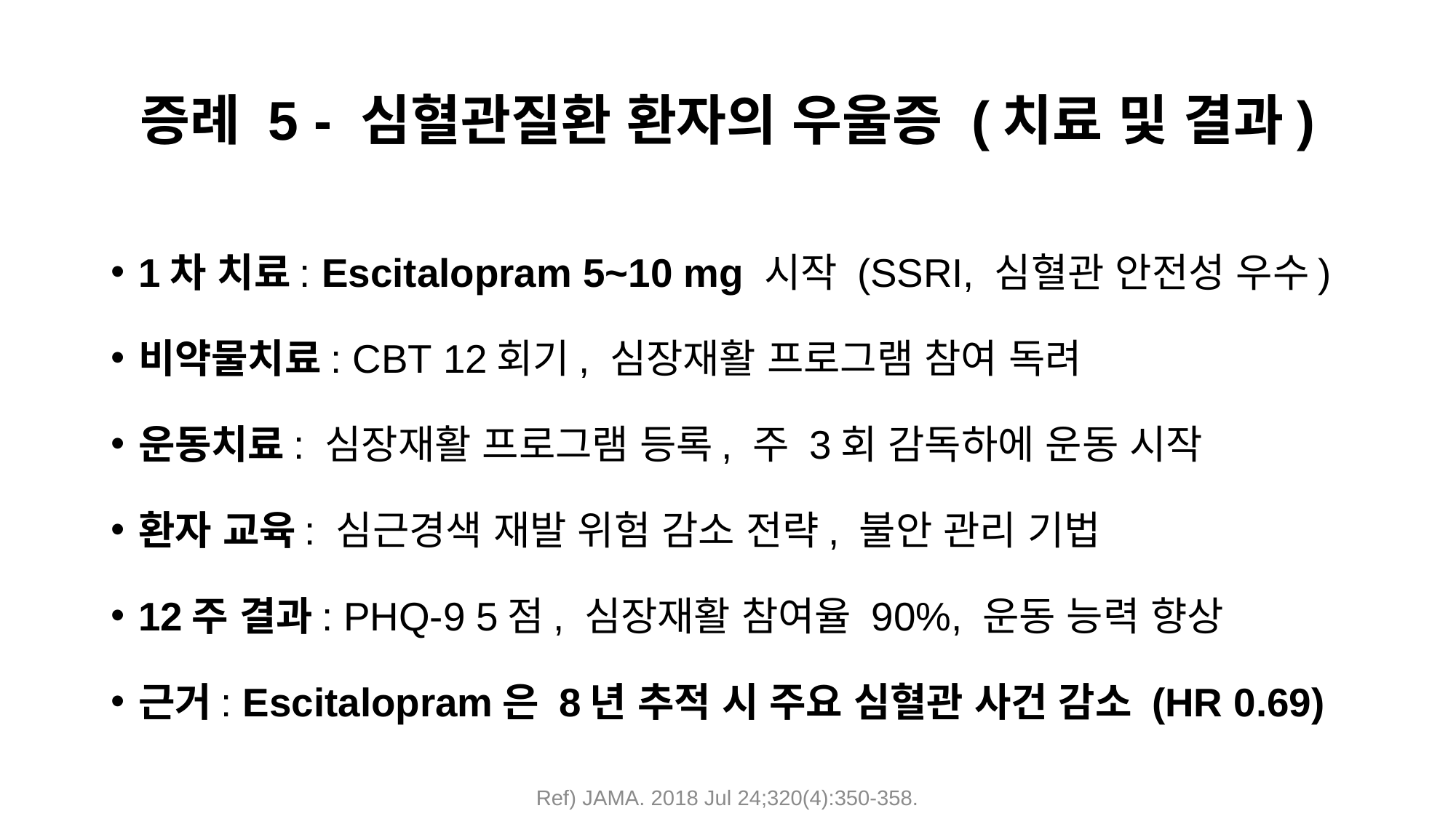

# 증례 5 - 심혈관질환 환자의 우울증 (치료 및 결과)
1차 치료: Escitalopram 5~10 mg 시작 (SSRI, 심혈관 안전성 우수)
비약물치료: CBT 12회기, 심장재활 프로그램 참여 독려
운동치료: 심장재활 프로그램 등록, 주 3회 감독하에 운동 시작
환자 교육: 심근경색 재발 위험 감소 전략, 불안 관리 기법
12주 결과: PHQ-9 5점, 심장재활 참여율 90%, 운동 능력 향상
근거: Escitalopram은 8년 추적 시 주요 심혈관 사건 감소 (HR 0.69)

Ref) JAMA. 2018 Jul 24;320(4):350-358.